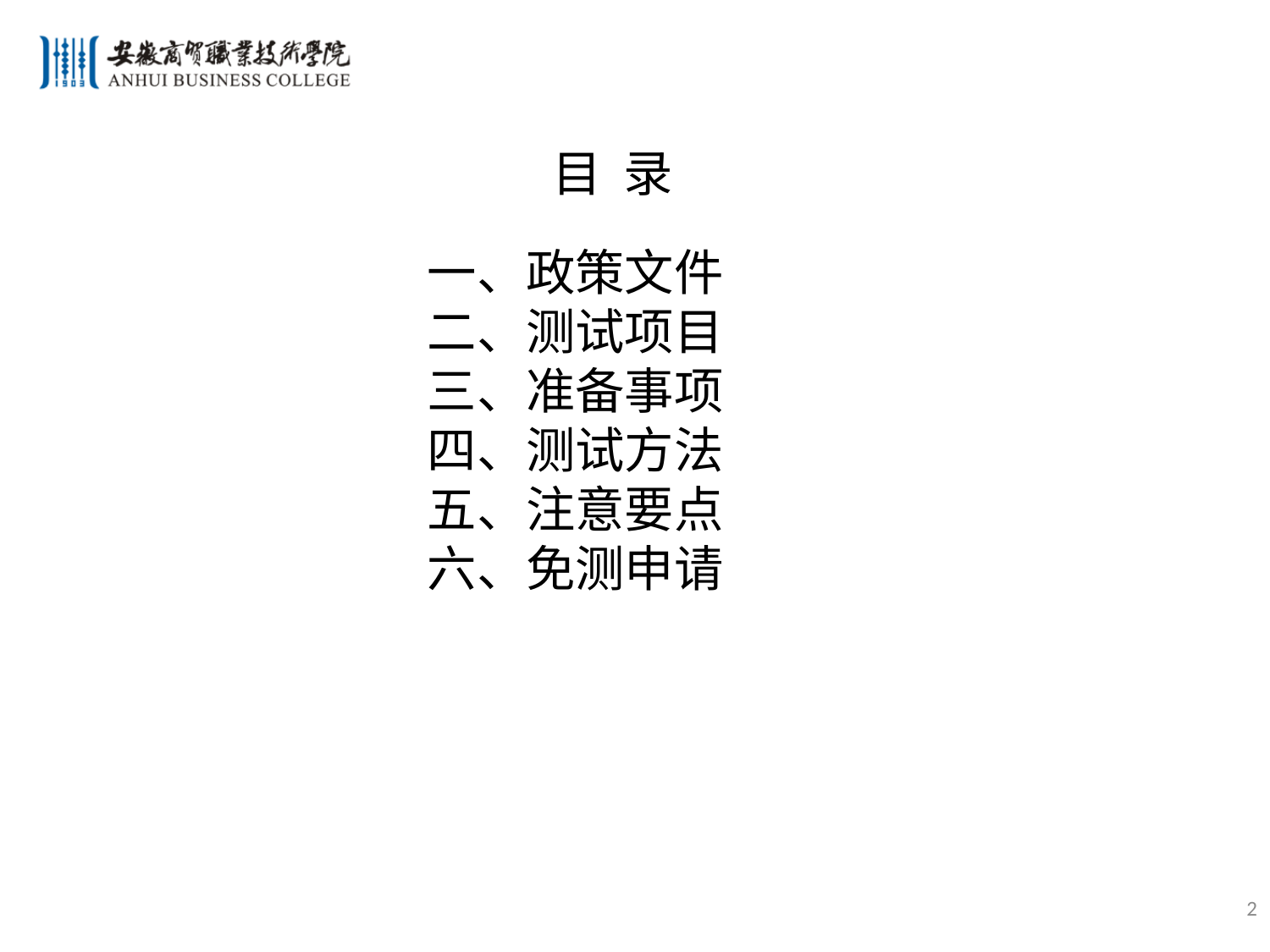

目  录

一、政策文件
二、测试项目
三、准备事项
四、测试方法
五、注意要点
六、免测申请

2